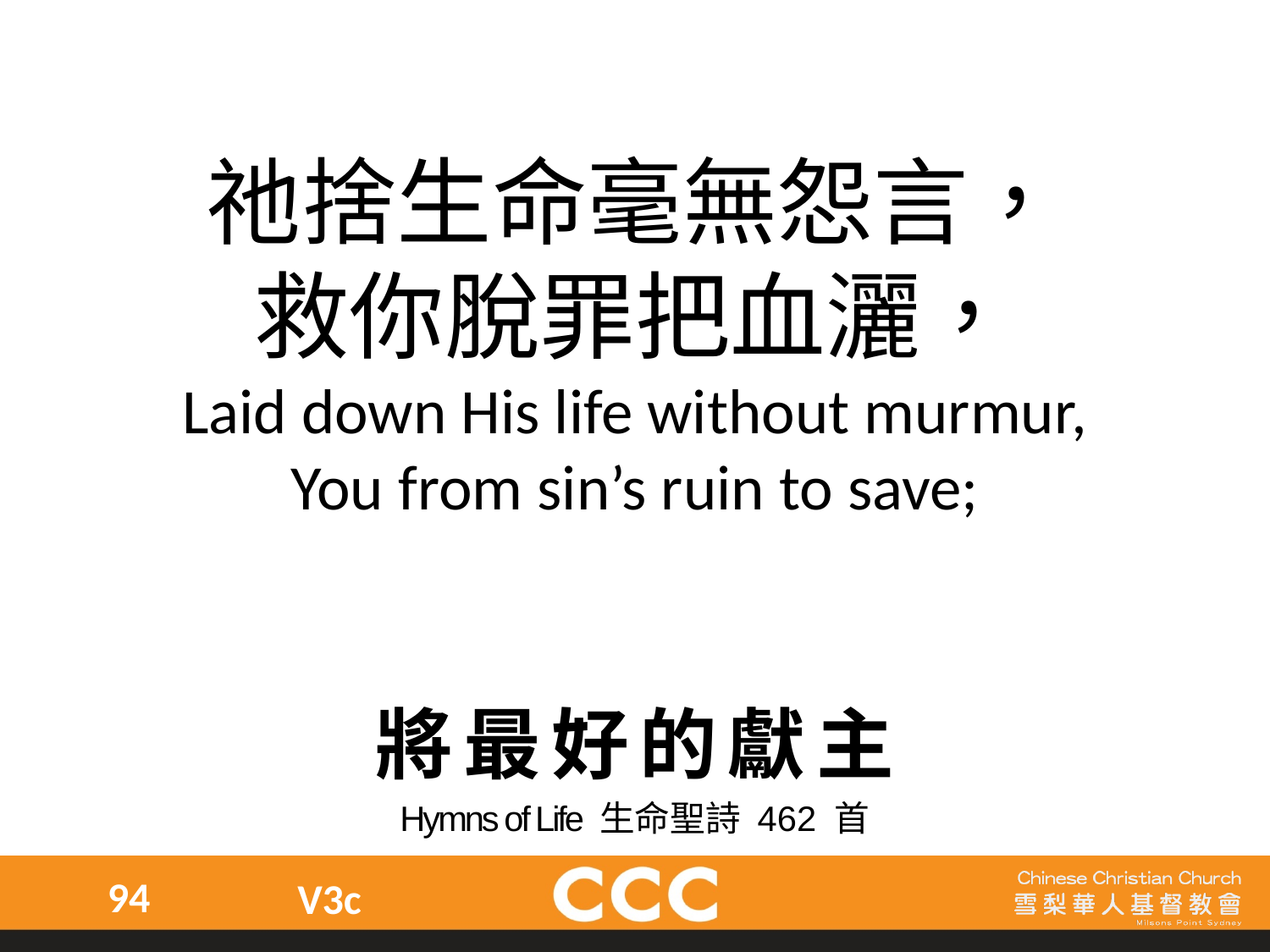

祂捨生命毫無怨言，
救你脫罪把血灑，
Laid down His life without murmur,
You from sin’s ruin to save;
將最好的獻主
Hymns of Life 生命聖詩 462 首
94
V3c